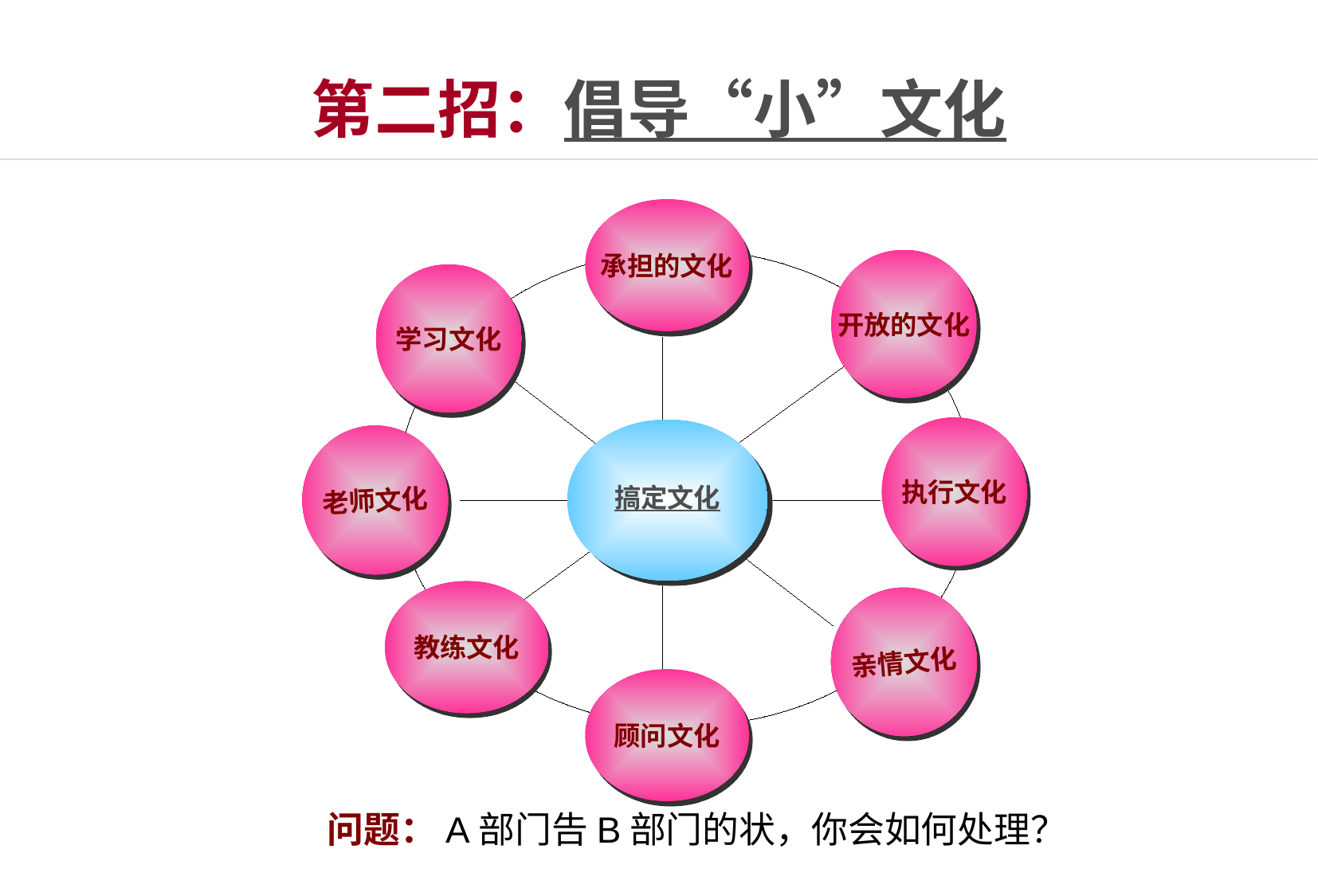

第二招：倡导“小”文化
承担的文化

开放的文化
学习文化
执行文化
搞定文化
老师文化
教练文化
亲情文化
顾问文化
问题：A部门告B部门的状，你会如何处理？